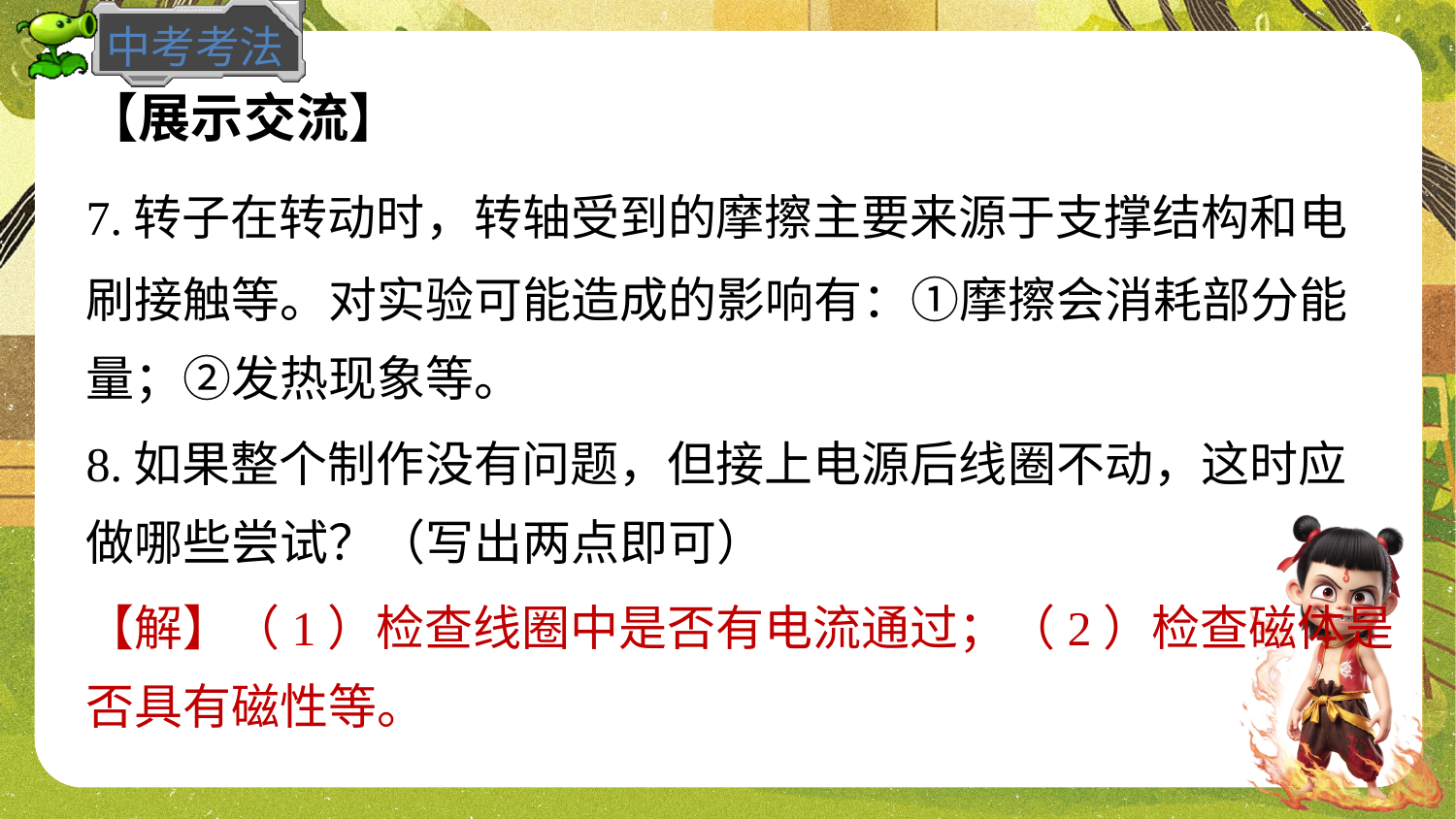

【展示交流】
7.转子在转动时，转轴受到的摩擦主要来源于支撑结构和电
刷接触等。对实验可能造成的影响有：①摩擦会消耗部分能
量；②发热现象等。
8.如果整个制作没有问题，但接上电源后线圈不动，这时应
做哪些尝试？（写出两点即可）
【解】（1）检查线圈中是否有电流通过；（2）检查磁体是
否具有磁性等。